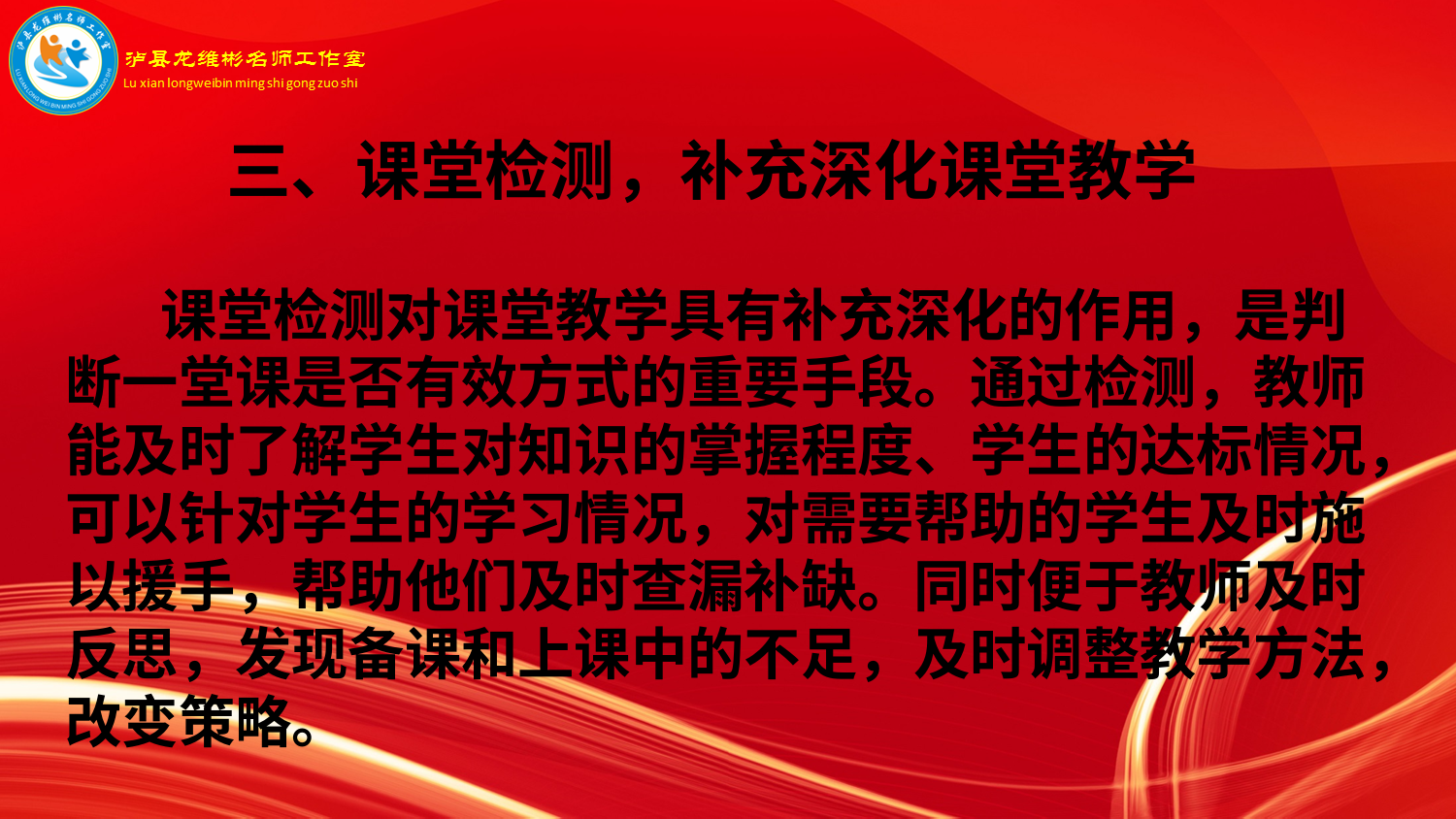

三、课堂检测，补充深化课堂教学
       课堂检测对课堂教学具有补充深化的作用，是判断一堂课是否有效方式的重要手段。通过检测，教师能及时了解学生对知识的掌握程度、学生的达标情况，可以针对学生的学习情况，对需要帮助的学生及时施以援手，帮助他们及时查漏补缺。同时便于教师及时反思，发现备课和上课中的不足，及时调整教学方法，改变策略。